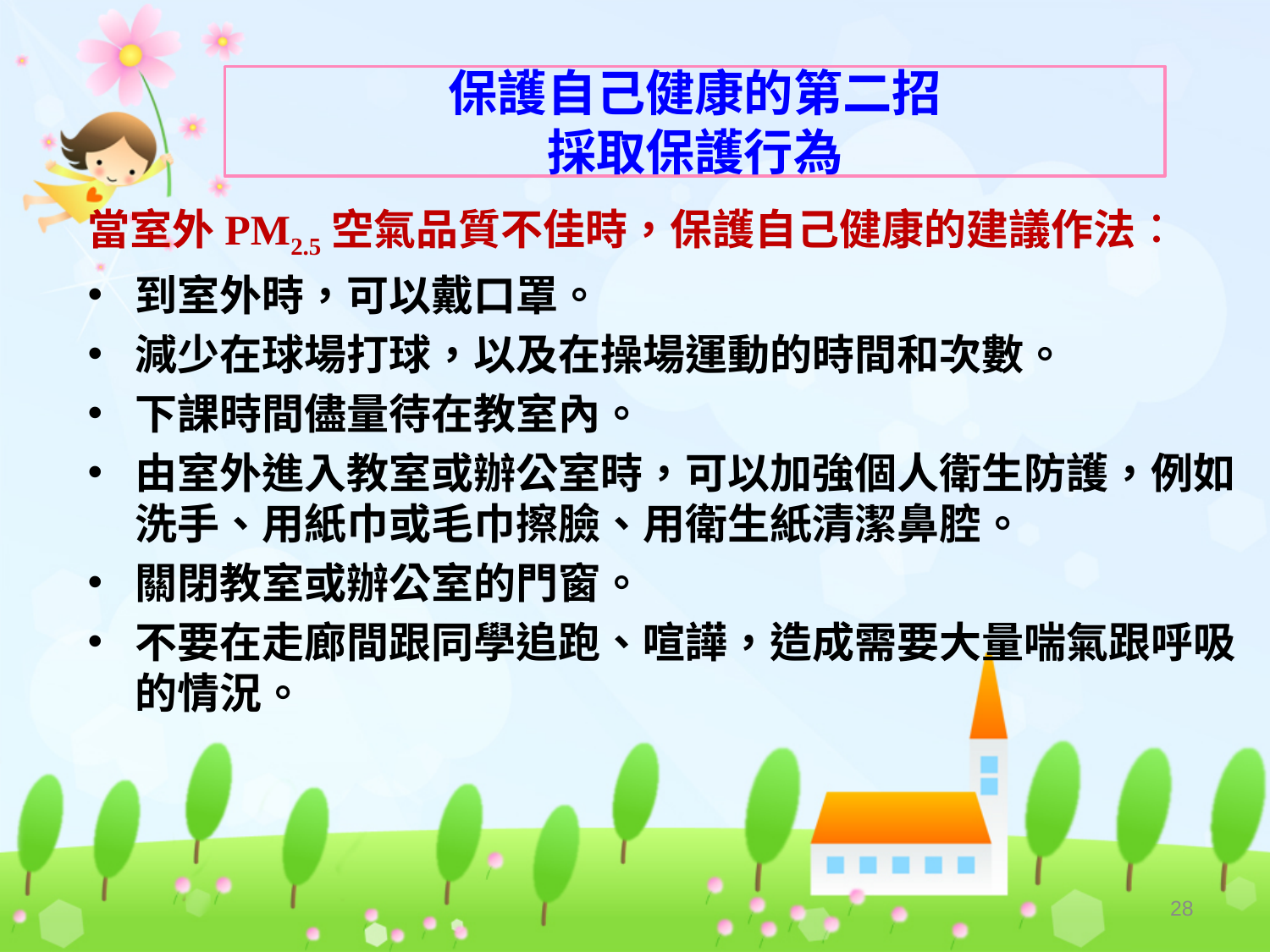

# 保護自己健康的第二招 採取保護行為
當室外PM2.5空氣品質不佳時，保護自己健康的建議作法︰
到室外時，可以戴口罩。
減少在球場打球，以及在操場運動的時間和次數。
下課時間儘量待在教室內。
由室外進入教室或辦公室時，可以加強個人衛生防護，例如洗手、用紙巾或毛巾擦臉、用衛生紙清潔鼻腔。
關閉教室或辦公室的門窗。
不要在走廊間跟同學追跑、喧譁，造成需要大量喘氣跟呼吸的情況。

28